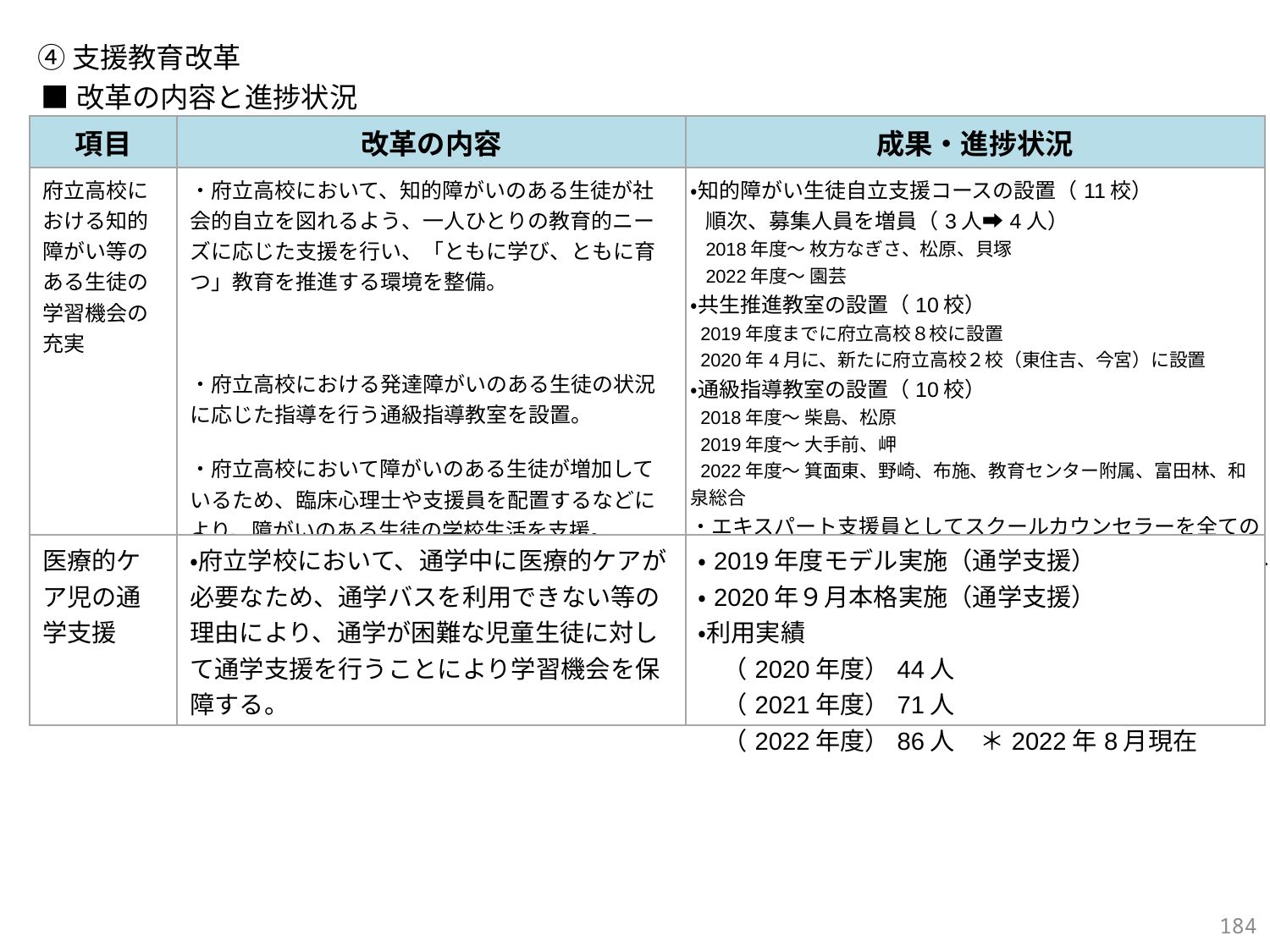

④支援教育改革
■改革の内容と進捗状況
| 項目 | 改革の内容 | 成果・進捗状況 |
| --- | --- | --- |
| 府立高校における知的障がい等のある生徒の学習機会の充実 | ・府立高校において、知的障がいのある生徒が社会的自立を図れるよう、一人ひとりの教育的ニーズに応じた支援を行い、「ともに学び、ともに育つ」教育を推進する環境を整備。 ・府立高校における発達障がいのある生徒の状況に応じた指導を行う通級指導教室を設置。 ・府立高校において障がいのある生徒が増加しているため、臨床心理士や支援員を配置するなどにより、障がいのある生徒の学校生活を支援。 | ・知的障がい生徒自立支援コースの設置（11校） 順次、募集人員を増員（3人➡4人） 2018年度～ 枚方なぎさ、松原、貝塚 2022年度～ 園芸 ・共生推進教室の設置（10校） 2019年度までに府立高校８校に設置 2020年4月に、新たに府立高校２校（東住吉、今宮）に設置 ・通級指導教室の設置（10校） 2018年度～ 柴島、松原 2019年度～ 大手前、岬 2022年度～ 箕面東、野崎、布施、教育センター附属、富田林、和泉総合 ・エキスパート支援員としてスクールカウンセラーを全ての府立高校に配置するともに、学校からの要望に応じて介助員、学習支援員を配置。 |
| 医療的ケア児の通学支援 | ・府立学校において、通学中に医療的ケアが必要なため、通学バスを利用できない等の理由により、通学が困難な児童生徒に対して通学支援を行うことにより学習機会を保障する。 | ・2019年度モデル実施（通学支援） ・2020年９月本格実施（通学支援） ・利用実績 　（2020年度）44人 　（2021年度）71人 　（2022年度）86人　＊2022年8月現在 |
184